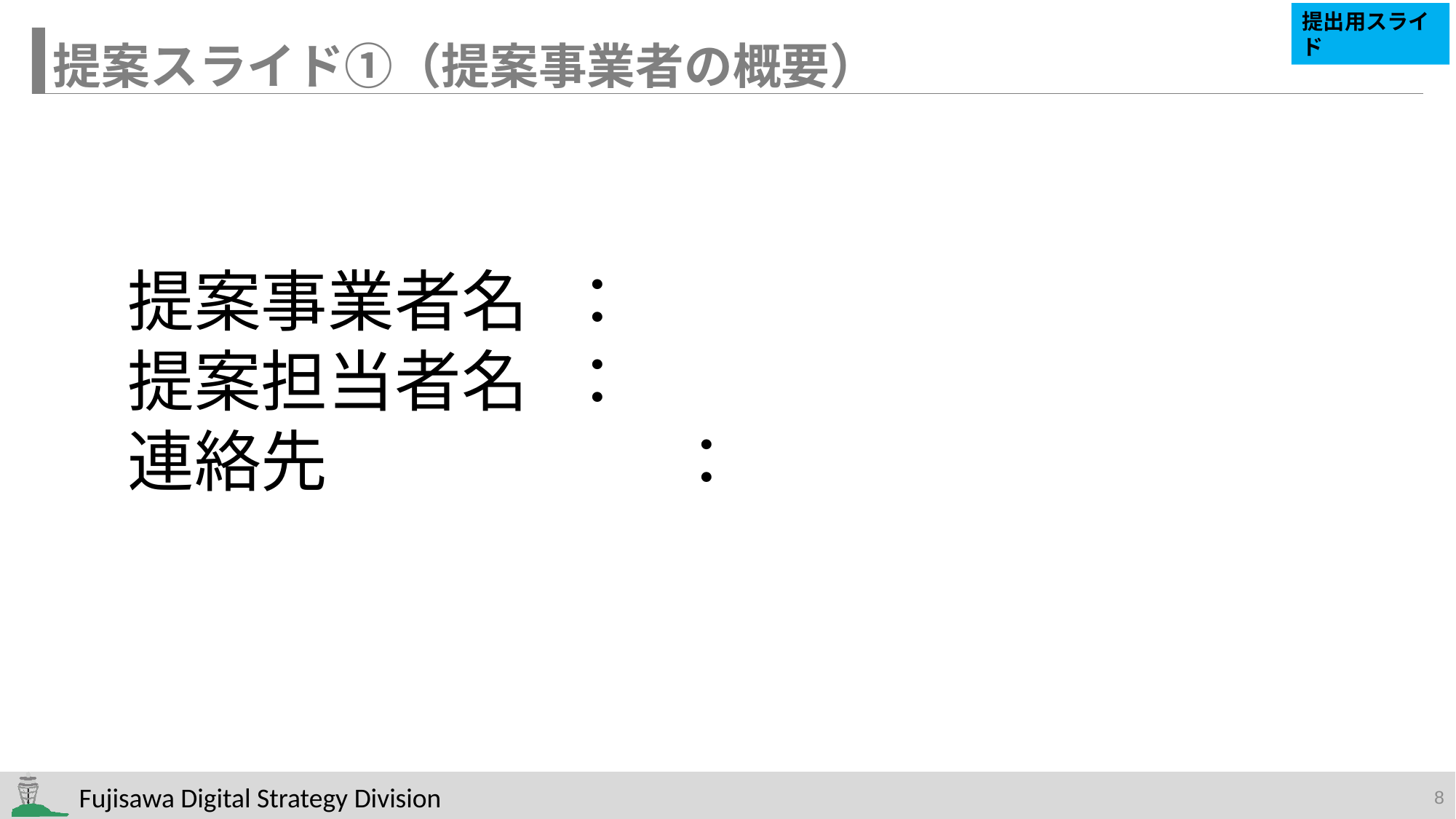

提出用スライド

提案スライド①（提案事業者の概要）
提案事業者名	：
提案担当者名	：
連絡先　　　　 	：
8